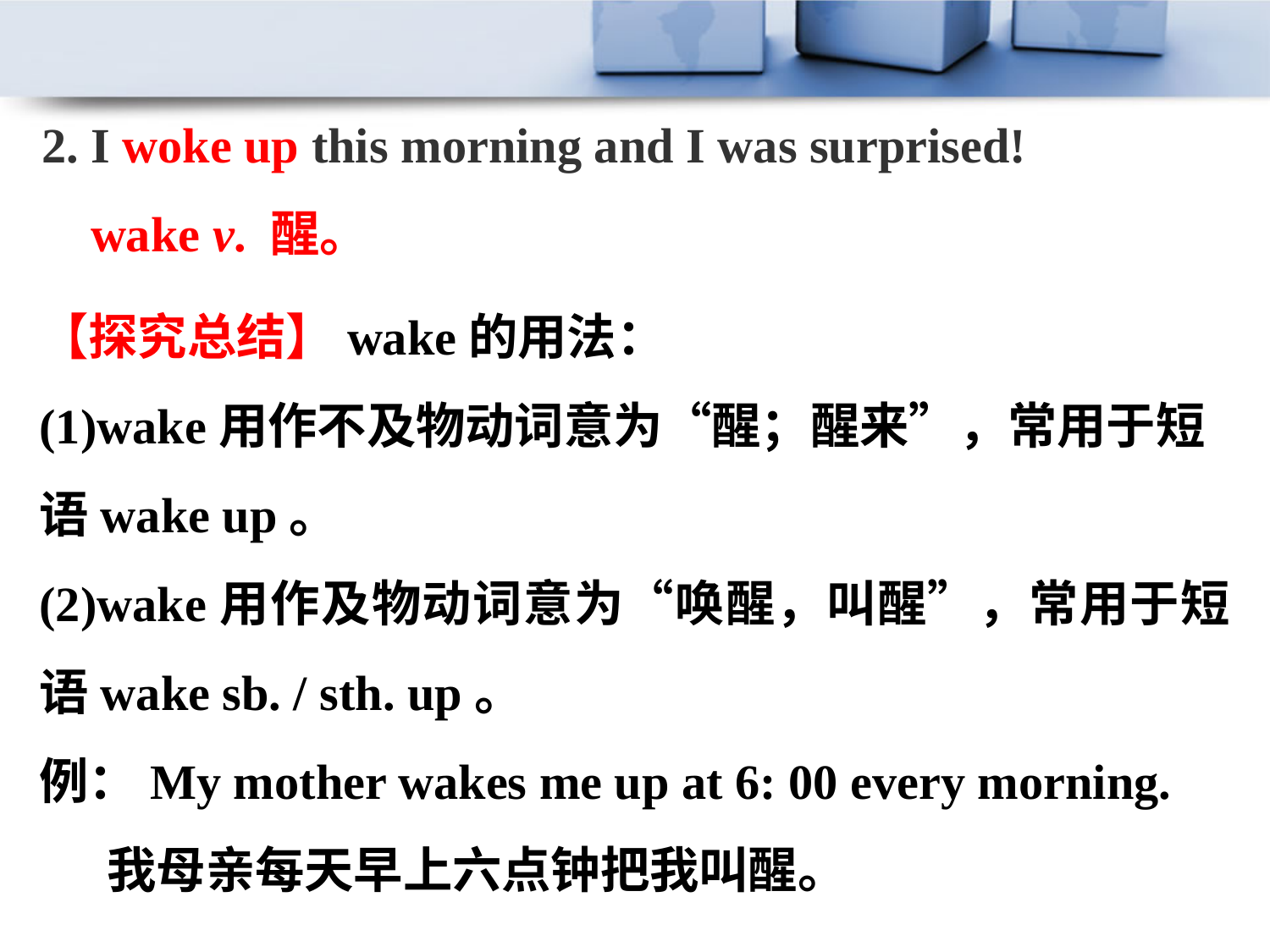

2. I woke up this morning and I was surprised!
    wake v. 醒。
【探究总结】wake的用法：
(1)wake用作不及物动词意为“醒；醒来”，常用于短语wake up。
(2)wake用作及物动词意为“唤醒，叫醒”，常用于短语wake sb. / sth. up。
例：My mother wakes me up at 6: 00 every morning.
     我母亲每天早上六点钟把我叫醒。